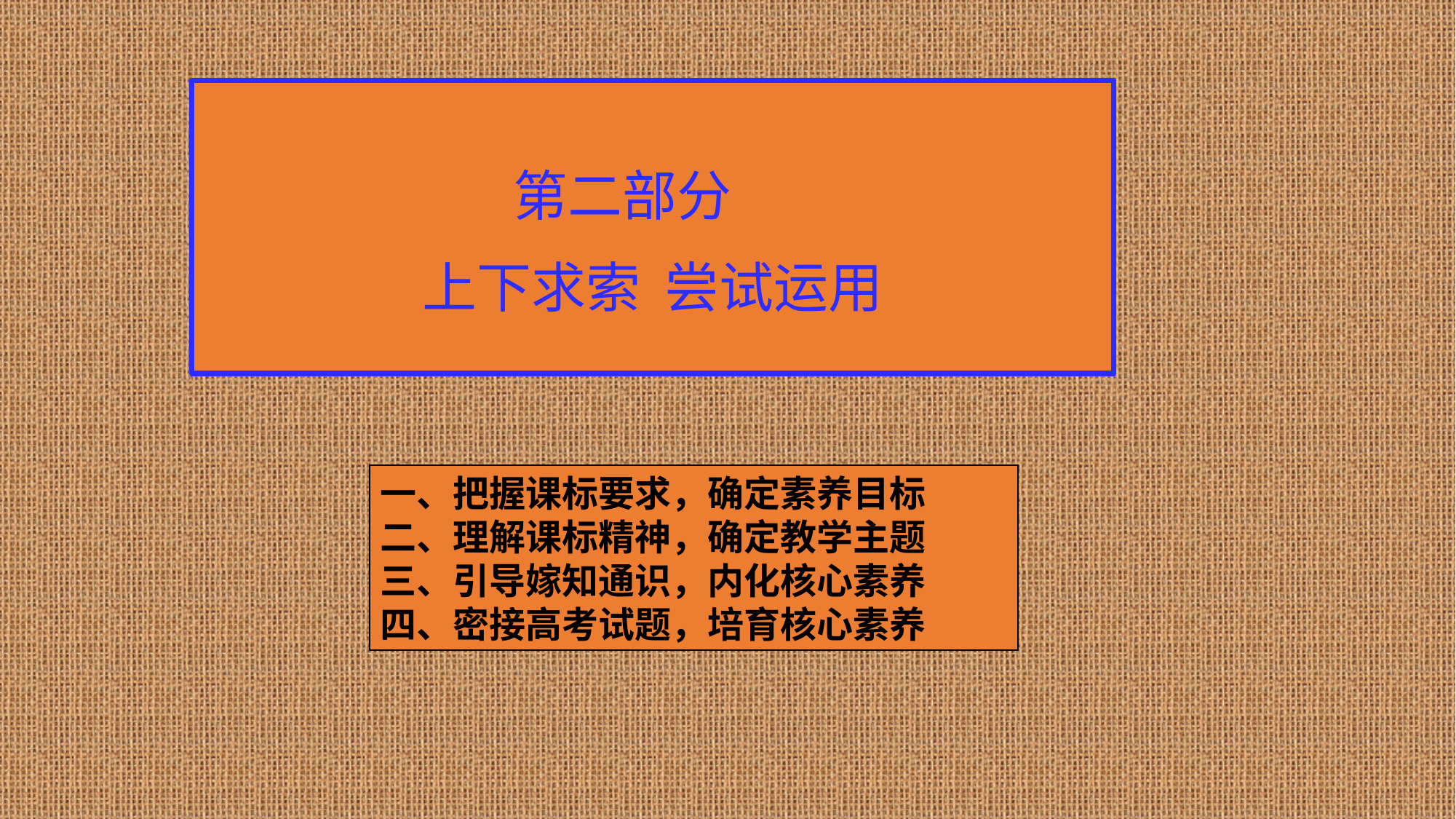

第二部分
上下求索  尝试运用
一、把握课标要求，确定素养目标
二、理解课标精神，确定教学主题
三、引导嫁知通识，内化核心素养
四、密接高考试题，培育核心素养